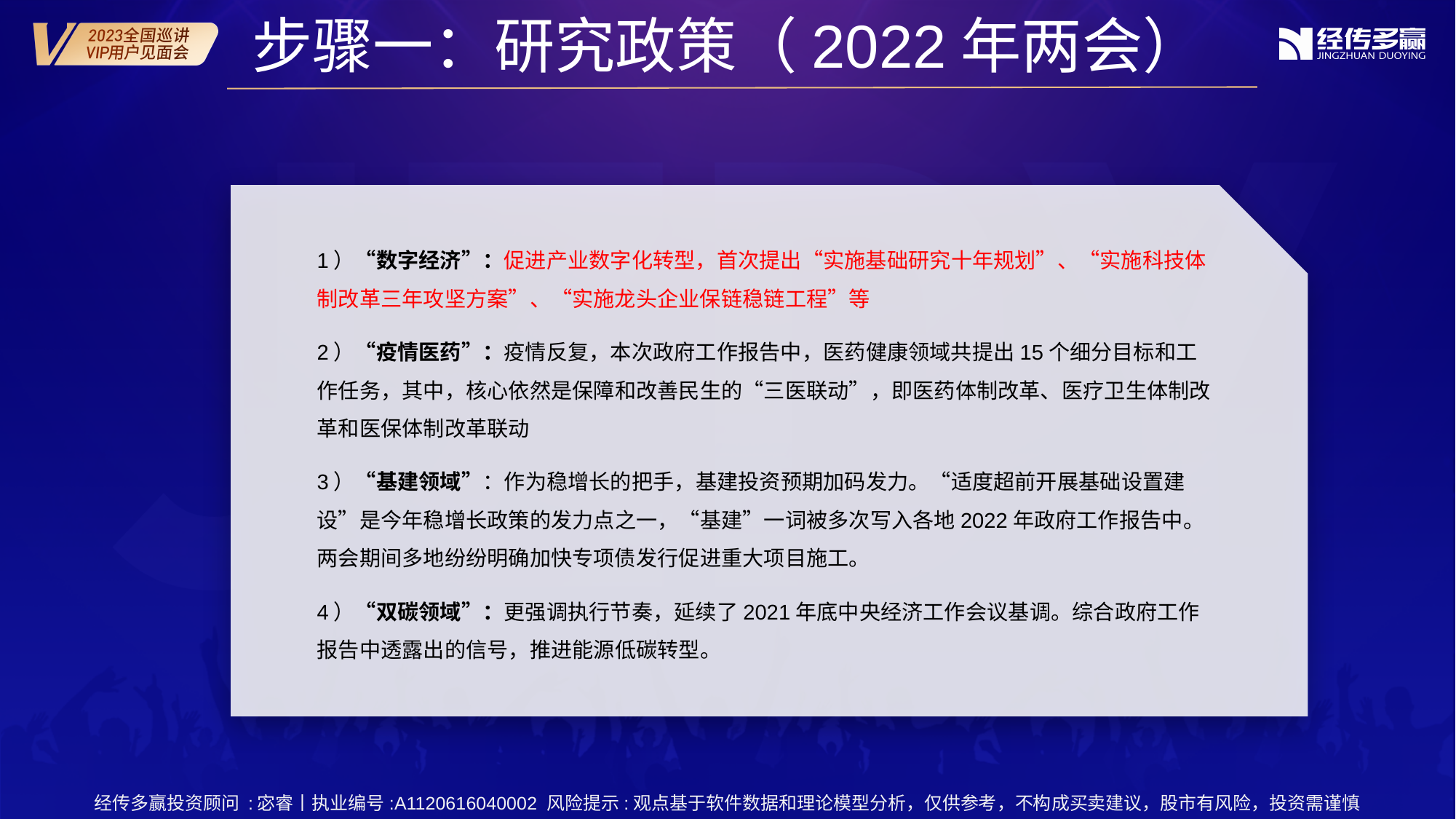

步骤一：研究政策（2022年两会）

1）“数字经济”：促进产业数字化转型，首次提出“实施基础研究十年规划”、“实施科技体制改革三年攻坚方案”、“实施龙头企业保链稳链工程”等
2）“疫情医药”：疫情反复，本次政府工作报告中，医药健康领域共提出15个细分目标和工作任务，其中，核心依然是保障和改善民生的“三医联动”，即医药体制改革、医疗卫生体制改革和医保体制改革联动
3）“基建领域”：作为稳增长的把手，基建投资预期加码发力。“适度超前开展基础设置建设”是今年稳增长政策的发力点之一，“基建”一词被多次写入各地2022年政府工作报告中。两会期间多地纷纷明确加快专项债发行促进重大项目施工。
4）“双碳领域”：更强调执行节奏，延续了2021年底中央经济工作会议基调。综合政府工作报告中透露出的信号，推进能源低碳转型。